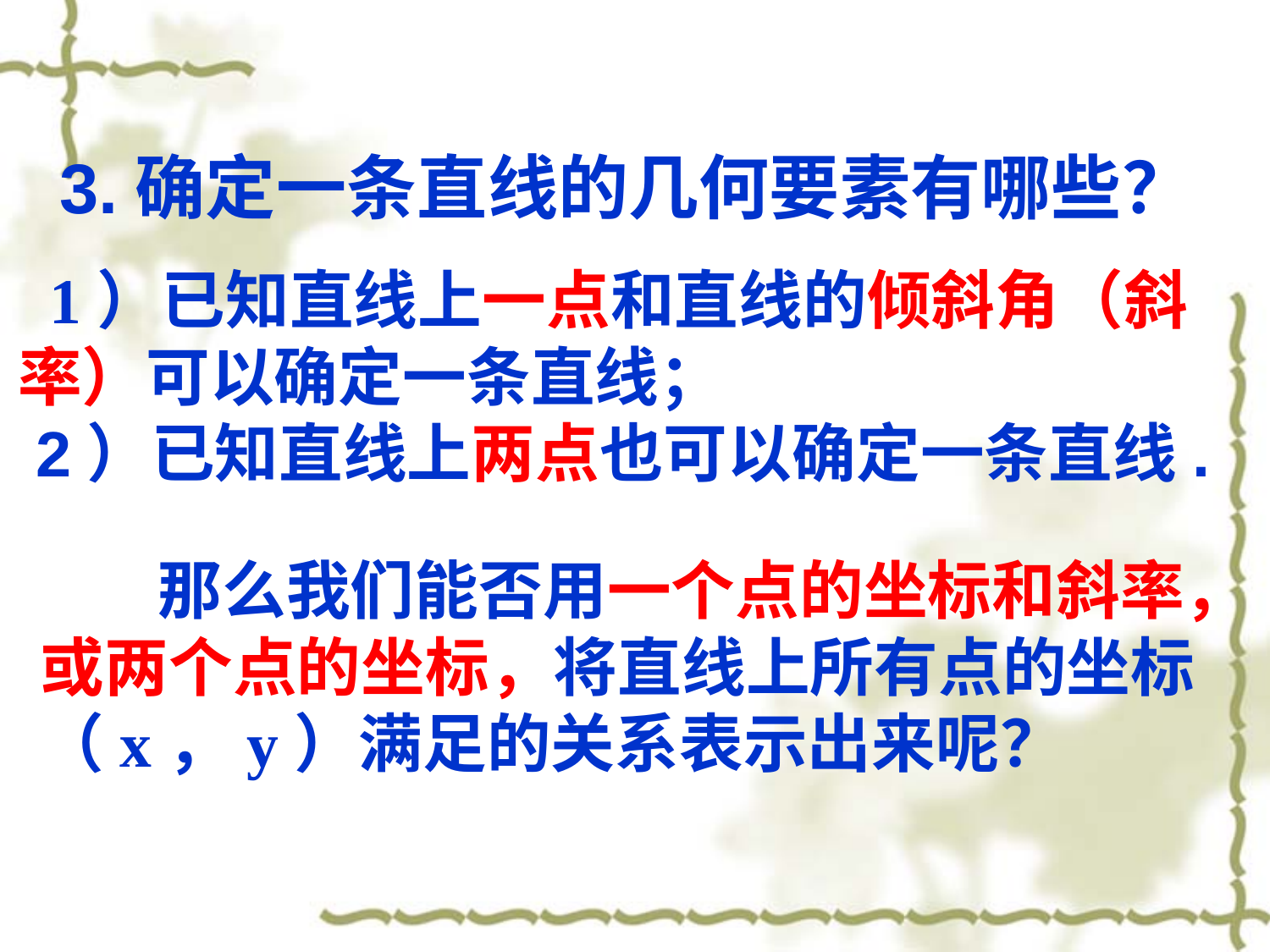

3.确定一条直线的几何要素有哪些？
  1）已知直线上一点和直线的倾斜角（斜率）可以确定一条直线；
 2）已知直线上两点也可以确定一条直线.
       那么我们能否用一个点的坐标和斜率，或两个点的坐标，将直线上所有点的坐标（x，y）满足的关系表示出来呢？